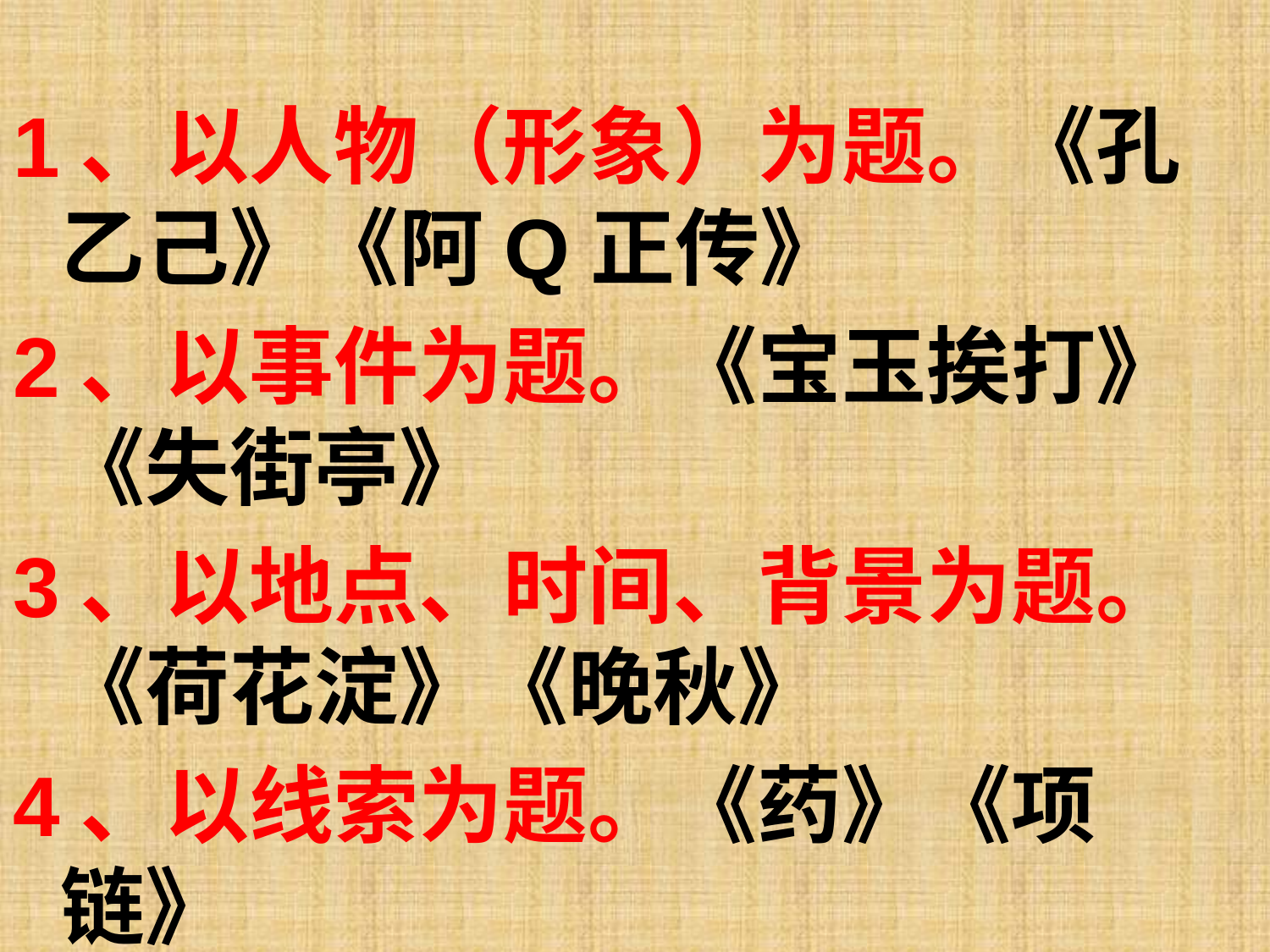

1、以人物（形象）为题。《孔乙己》《阿Q正传》
2、以事件为题。《宝玉挨打》《失街亭》
3、以地点、时间、背景为题。《荷花淀》《晚秋》
4、以线索为题。《药》《项链》